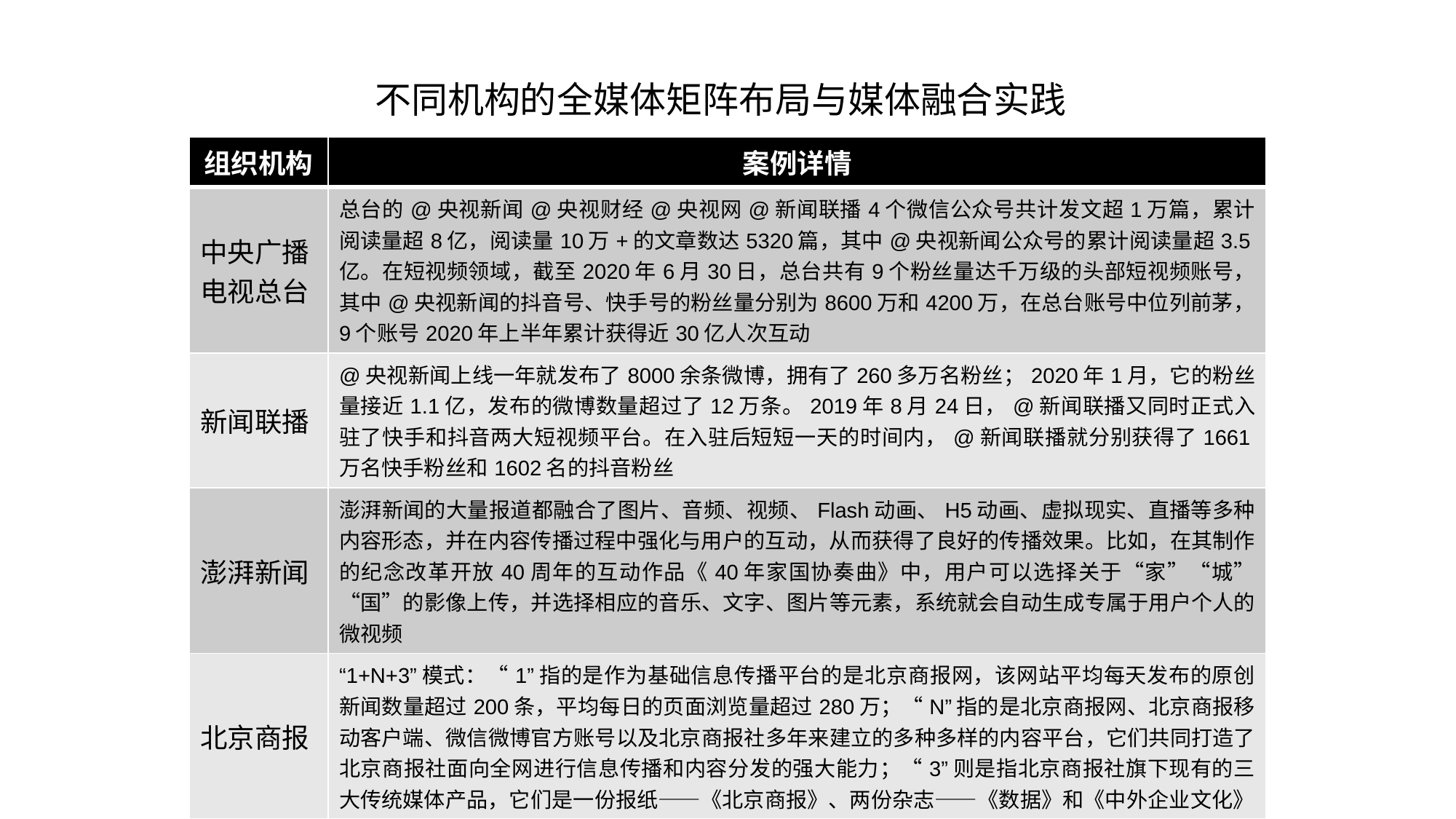

不同机构的全媒体矩阵布局与媒体融合实践
| 组织机构 | 案例详情 |
| --- | --- |
| 中央广播电视总台 | 总台的@央视新闻@央视财经@央视网@新闻联播4个微信公众号共计发文超1万篇，累计阅读量超8亿，阅读量10万+的文章数达5320篇，其中@央视新闻公众号的累计阅读量超3.5亿。在短视频领域，截至2020年6月30日，总台共有9个粉丝量达千万级的头部短视频账号，其中@央视新闻的抖音号、快手号的粉丝量分别为8600万和4200万，在总台账号中位列前茅，9个账号2020年上半年累计获得近30亿人次互动 |
| 新闻联播 | @央视新闻上线一年就发布了8000余条微博，拥有了260多万名粉丝；2020年1月，它的粉丝量接近1.1亿，发布的微博数量超过了12万条。2019年8月24日，@新闻联播又同时正式入驻了快手和抖音两大短视频平台。在入驻后短短一天的时间内，@新闻联播就分别获得了1661万名快手粉丝和1602名的抖音粉丝 |
| 澎湃新闻 | 澎湃新闻的大量报道都融合了图片、音频、视频、Flash动画、H5动画、虚拟现实、直播等多种内容形态，并在内容传播过程中强化与用户的互动，从而获得了良好的传播效果。比如，在其制作的纪念改革开放40周年的互动作品《40年家国协奏曲》中，用户可以选择关于“家”“城”“国”的影像上传，并选择相应的音乐、文字、图片等元素，系统就会自动生成专属于用户个人的微视频 |
| 北京商报 | “1+N+3”模式：“1”指的是作为基础信息传播平台的是北京商报网，该网站平均每天发布的原创新闻数量超过200条，平均每日的页面浏览量超过280万；“N”指的是北京商报网、北京商报移动客户端、微信微博官方账号以及北京商报社多年来建立的多种多样的内容平台，它们共同打造了北京商报社面向全网进行信息传播和内容分发的强大能力；“3”则是指北京商报社旗下现有的三大传统媒体产品，它们是一份报纸——《北京商报》、两份杂志——《数据》和《中外企业文化》 |